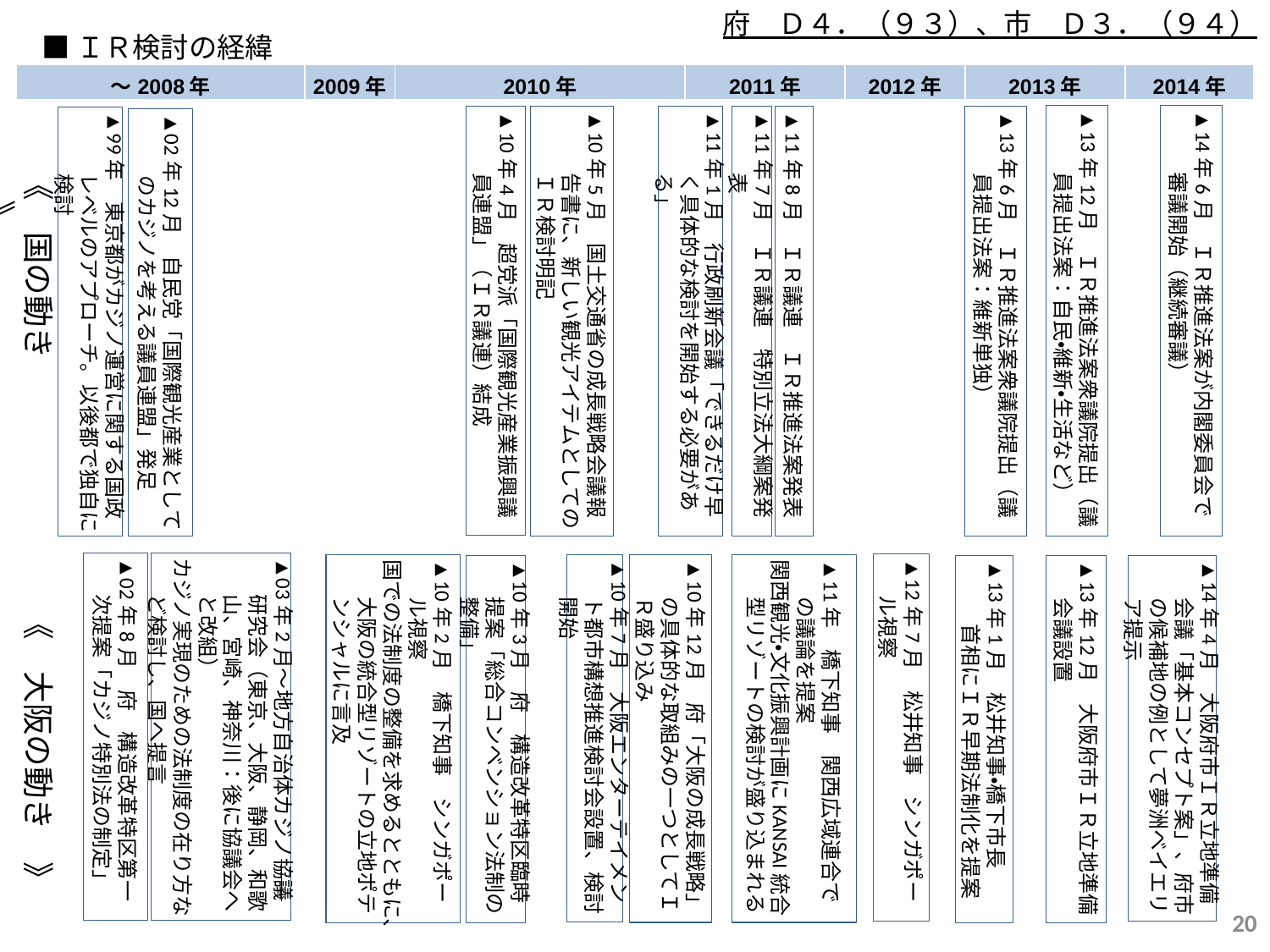

府　Ｄ４．（９３）、市　Ｄ３．（９４）
■ＩＲ検討の経緯
| ～2008年 | 2009年 | 2010年 | 2011年 | 2012年 | 2013年 | 2014年 |
| --- | --- | --- | --- | --- | --- | --- |
▲13年12月　ＩＲ推進法案衆議院提出（議員提出法案：自民・維新・生活など）
▲14年6月　ＩＲ推進法案が内閣委員会で審議開始（継続審議）
▲11年1月　行政刷新会議「できるだけ早く具体的な検討を開始する必要がある」
▲13年6月　ＩＲ推進法案衆議院提出（議員提出法案：維新単独）
▲10年5月　国土交通省の成長戦略会議報告書に、新しい観光アイテムとしてのＩＲ検討明記
▲10年4月　超党派「国際観光産業振興議員連盟」（ＩＲ議連）結成
▲11年7月　ＩＲ議連　特別立法大綱案発表
▲11年8月　ＩＲ議連　ＩＲ推進法案発表
▲99年　東京都がカジノ運営に関する国政レベルのアプローチ。以後都で独自に検討
▲02年12月　自民党「国際観光産業としてのカジノを考える議員連盟」発足
《　国の動き　》
▲02年8月　府　構造改革特区第一次提案「カジノ特別法の制定」
▲03年2月～地方自治体カジノ協議研究会（東京、大阪、静岡、和歌山、宮崎、神奈川：後に協議会へと改組）
カジノ実現のための法制度の在り方など検討し、国へ提言
▲12年7月　松井知事　シンガポール視察
▲10年7月　大阪エンターテイメント都市構想推進検討会設置、検討開始
▲10年2月　橋下知事　シンガポール視察
国での法制度の整備を求めるとともに、大阪の統合型リゾートの立地ポテンシャルに言及
▲10年12月　府「大阪の成長戦略」の具体的な取組みの一つとしてＩＲ盛り込み
▲11年　橋下知事　関西広域連合での議論を提案
関西観光・文化振興計画にKANSAI統合型リゾートの検討が盛り込まれる
▲10年3月　府　構造改革特区臨時提案「総合コンベンション法制の整備」
▲13年1月　松井知事・橋下市長
　　　首相にＩＲ早期法制化を提案
▲13年12月　大阪府市ＩＲ立地準備会議設置
▲14年4月　大阪府市ＩＲ立地準備会議「基本コンセプト案」、府市の候補地の例として夢洲ベイエリア提示
《　大阪の動き　》
20